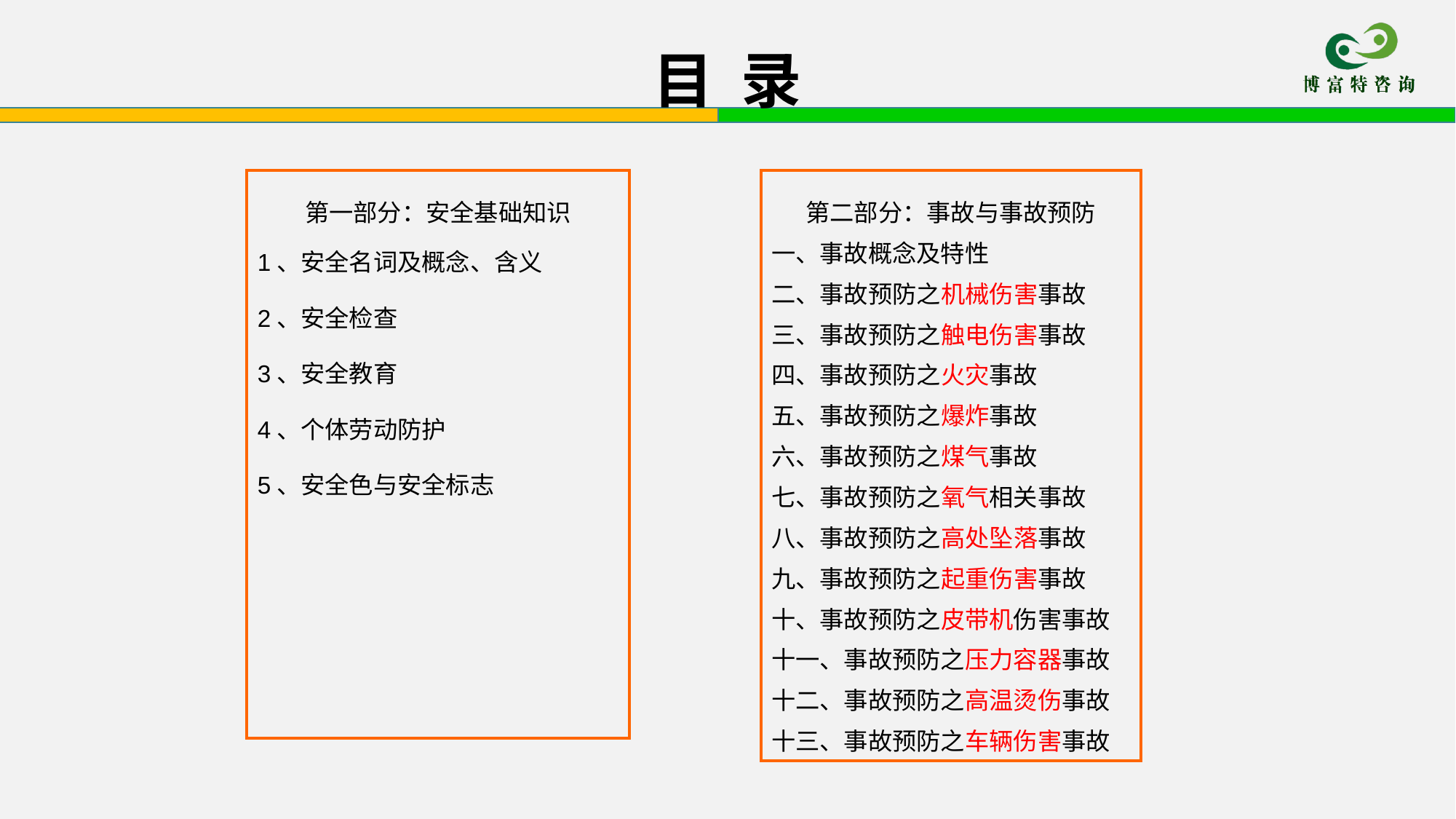

# 目  录
第一部分：安全基础知识
1、安全名词及概念、含义
2、安全检查
3、安全教育
4、个体劳动防护
5、安全色与安全标志

第二部分：事故与事故预防
一、事故概念及特性
二、事故预防之机械伤害事故
三、事故预防之触电伤害事故
四、事故预防之火灾事故
五、事故预防之爆炸事故
六、事故预防之煤气事故
七、事故预防之氧气相关事故
八、事故预防之高处坠落事故
九、事故预防之起重伤害事故
十、事故预防之皮带机伤害事故
十一、事故预防之压力容器事故
十二、事故预防之高温烫伤事故
十三、事故预防之车辆伤害事故
3